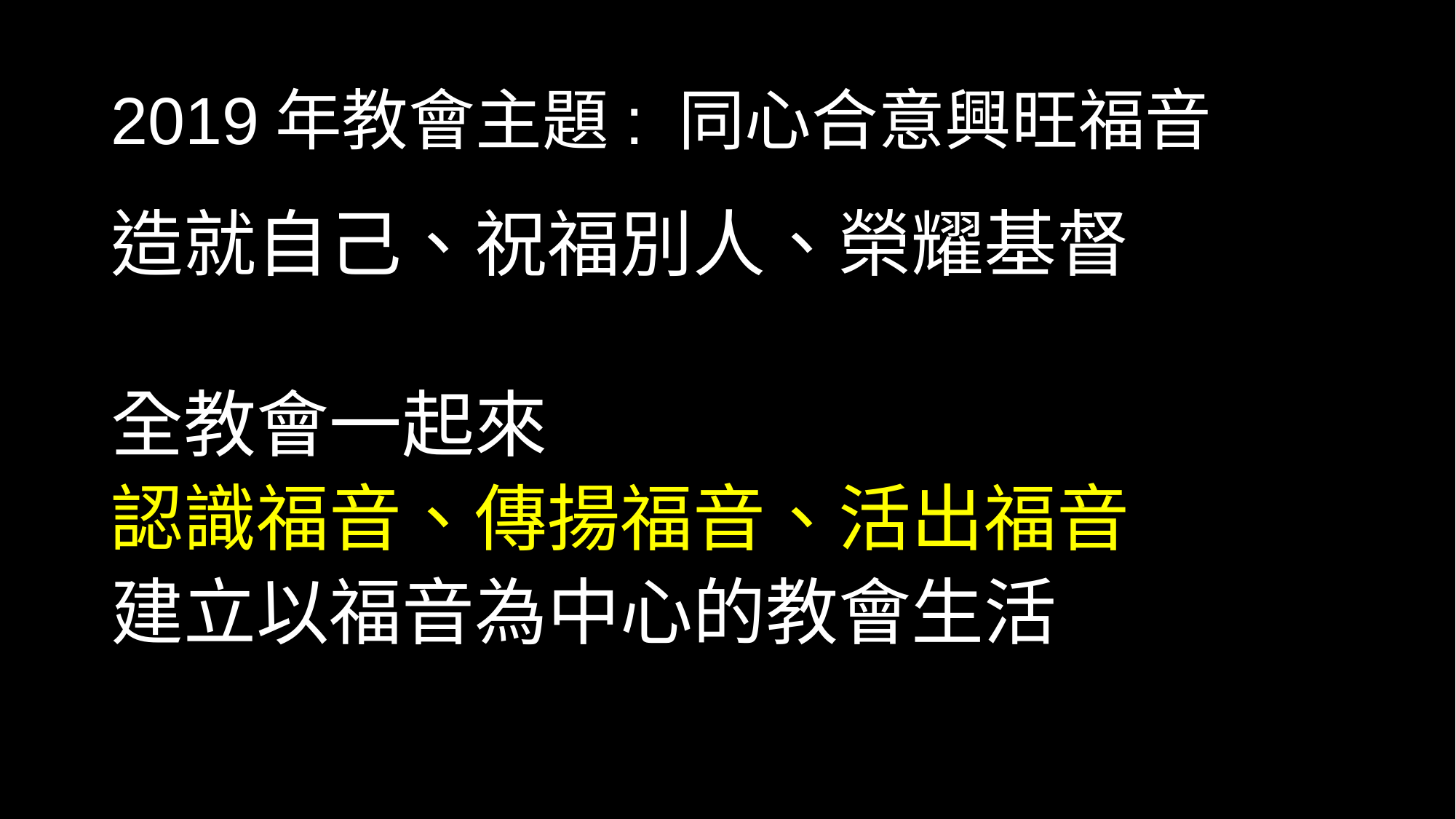

# 2019年教會主題: 同心合意興旺福音
造就自己、祝福別人、榮耀基督
全教會一起來
認識福音、傳揚福音、活出福音
建立以福音為中心的教會生活